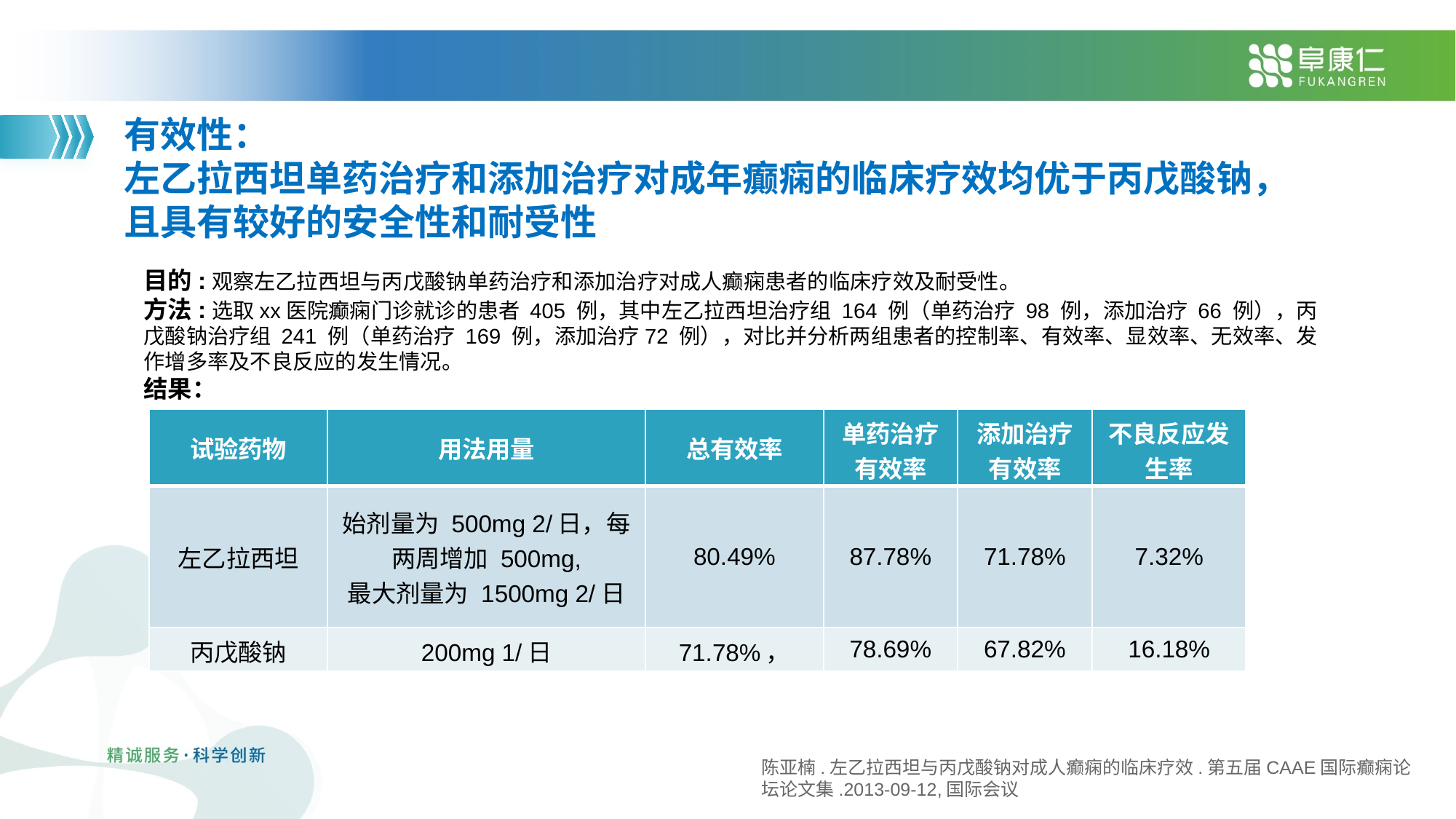

有效性：
左乙拉西坦单药治疗和添加治疗对成年癫痫的临床疗效均优于丙戊酸钠，且具有较好的安全性和耐受性

目的:观察左乙拉西坦与丙戊酸钠单药治疗和添加治疗对成人癫痫患者的临床疗效及耐受性。
方法:选取xx医院癫痫门诊就诊的患者 405 例，其中左乙拉西坦治疗组 164 例（单药治疗 98 例，添加治疗 66 例），丙戊酸钠治疗组 241 例（单药治疗 169 例，添加治疗72 例），对比并分析两组患者的控制率、有效率、显效率、无效率、发作增多率及不良反应的发生情况。
结果：
| 试验药物 | 用法用量 | 总有效率 | 单药治疗有效率 | 添加治疗有效率 | 不良反应发生率 |
| --- | --- | --- | --- | --- | --- |
| 左乙拉西坦 | 始剂量为 500mg 2/日，每两周增加 500mg, 最大剂量为 1500mg 2/日 | 80.49% | 87.78% | 71.78% | 7.32% |
| 丙戊酸钠 | 200mg 1/日 | 71.78%， | 78.69% | 67.82% | 16.18% |
陈亚楠.左乙拉西坦与丙戊酸钠对成人癫痫的临床疗效.第五届CAAE国际癫痫论坛论文集.2013-09-12,国际会议